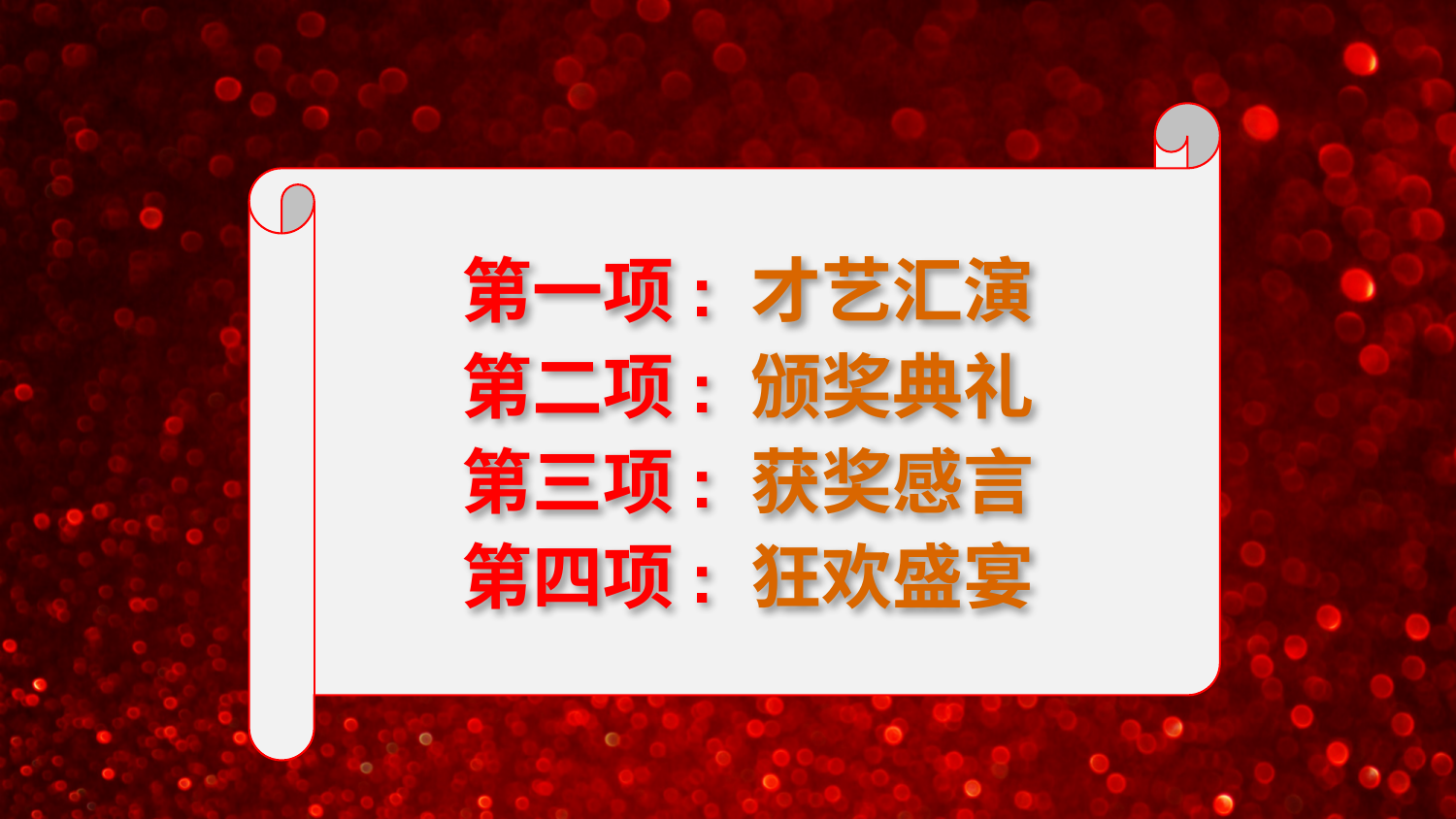

第一项: 才艺汇演
第二项: 颁奖典礼
第三项: 获奖感言
第四项: 狂欢盛宴